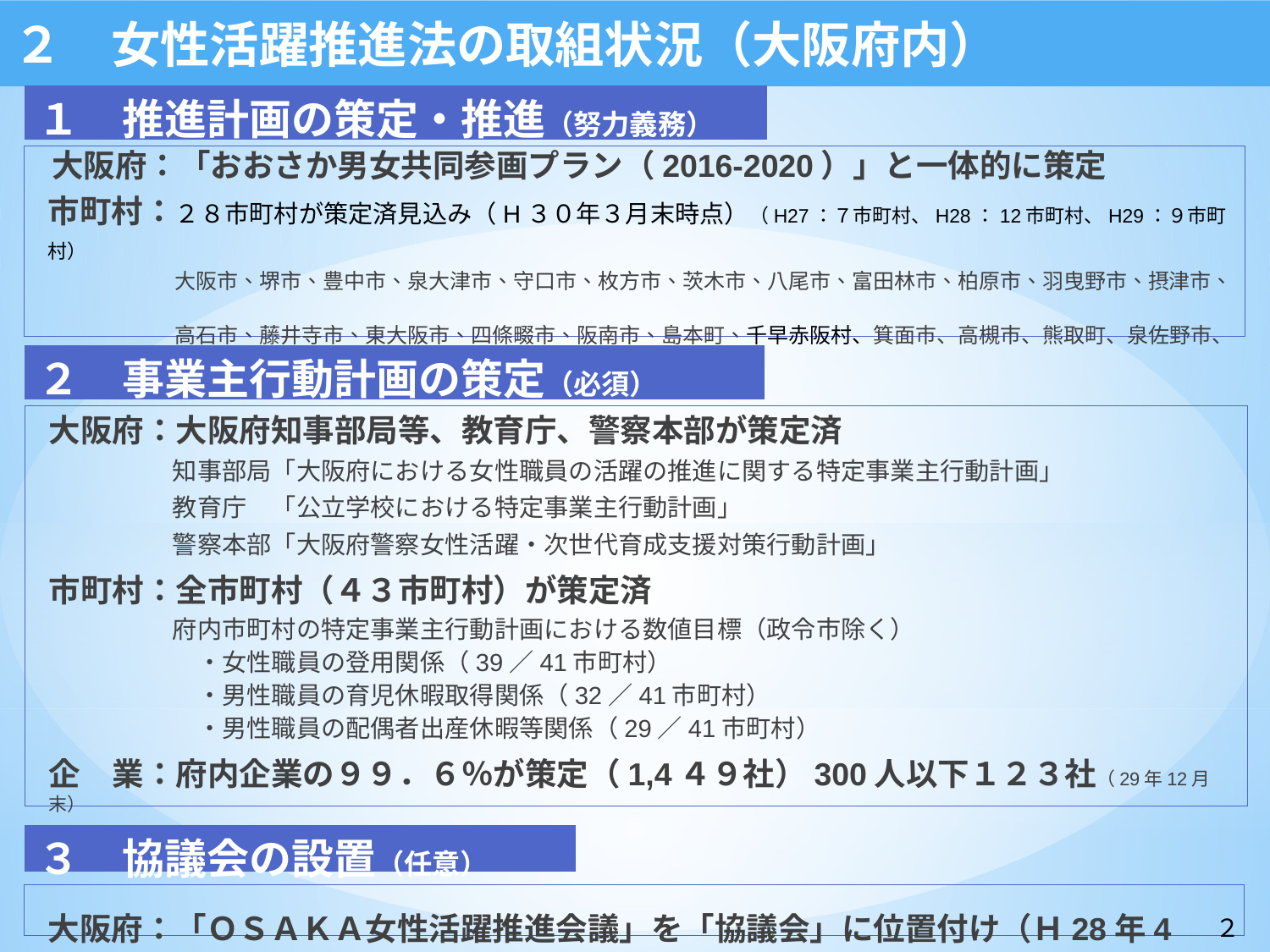

# ２　女性活躍推進法の取組状況（大阪府内）
１　推進計画の策定・推進（努力義務）
　大阪府：「おおさか男女共同参画プラン（2016-2020）」と一体的に策定
市町村：２８市町村が策定済見込み（H３０年３月末時点）（H27：７市町村、H28：12市町村、H29：９市町村）
　　　　大阪市、堺市、豊中市、泉大津市、守口市、枚方市、茨木市、八尾市、富田林市、柏原市、羽曳野市、摂津市、
　　　　　　高石市、藤井寺市、東大阪市、四條畷市、阪南市、島本町、千早赤阪村、箕面市、高槻市、熊取町、泉佐野市、
　　　　　　交野市、泉南市、池田市、吹田市、河内長野市

２　事業主行動計画の策定（必須）
大阪府：大阪府知事部局等、教育庁、警察本部が策定済
　　　　　知事部局「大阪府における女性職員の活躍の推進に関する特定事業主行動計画」
　　　　　教育庁　「公立学校における特定事業主行動計画」
　　　　　警察本部「大阪府警察女性活躍・次世代育成支援対策行動計画」
市町村：全市町村（４３市町村）が策定済
　　　　　府内市町村の特定事業主行動計画における数値目標（政令市除く）
　　　　　　・女性職員の登用関係（39／41市町村）
　　　　　　・男性職員の育児休暇取得関係（32／41市町村）
　　　　　　・男性職員の配偶者出産休暇等関係（29／41市町村）
企　業：府内企業の９９．６％が策定（1,4４９社）300人以下１２３社（29年12月末）

３　協議会の設置（任意）
大阪府：「ＯＳＡＫＡ女性活躍推進会議」を「協議会」に位置付け（Ｈ28年4月）
２